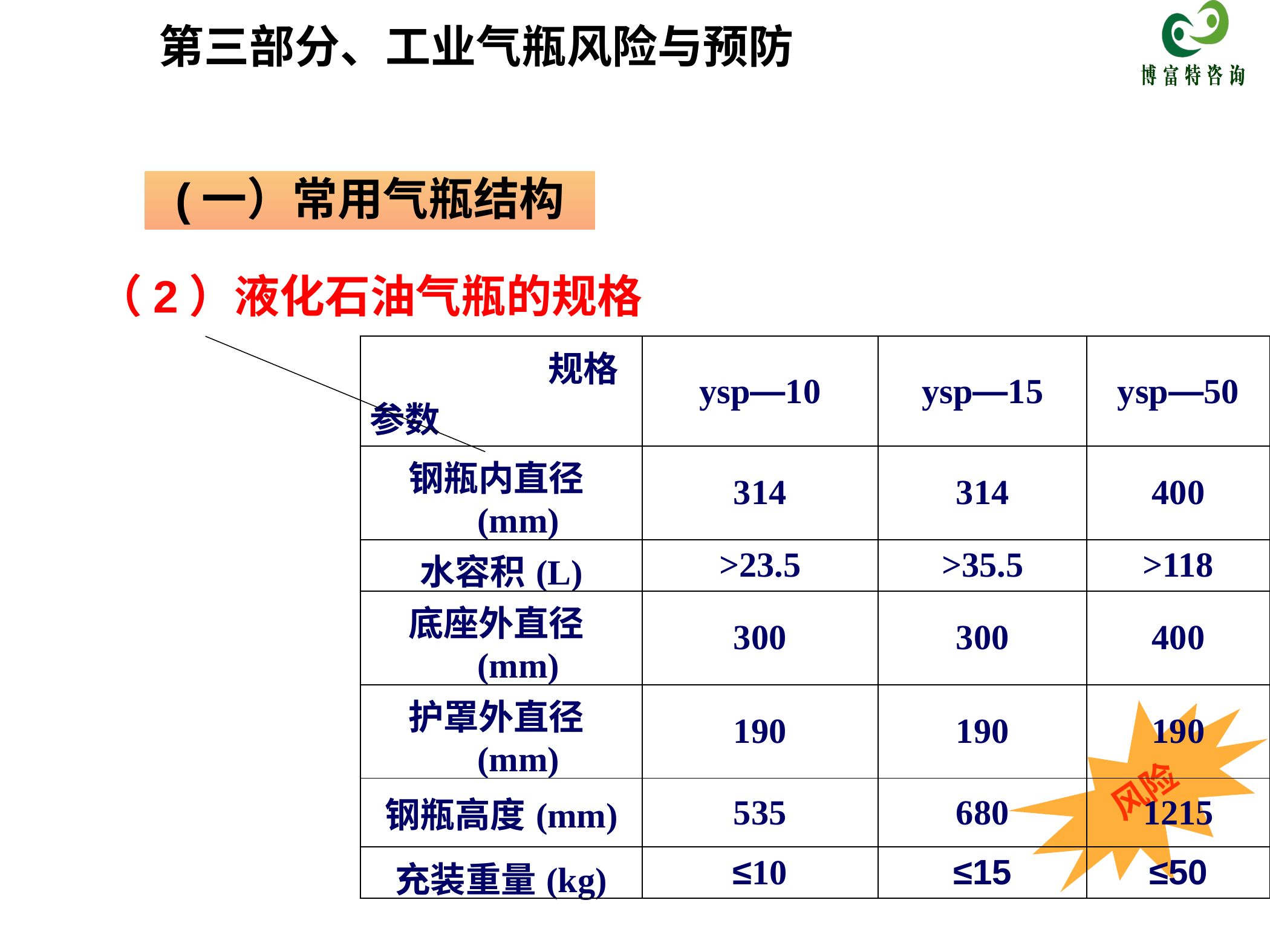

第三部分、工业气瓶风险与预防
(一）常用气瓶结构
（2）液化石油气瓶的规格

| 规格 参数 | ysp—10 | ysp—15 | ysp—50 |
| --- | --- | --- | --- |
| 钢瓶内直径(mm) | 314 | 314 | 400 |
| 水容积(L) | >23.5 | >35.5 | >118 |
| 底座外直径(mm) | 300 | 300 | 400 |
| 护罩外直径(mm) | 190 | 190 | 190 |
| 钢瓶高度(mm) | 535 | 680 | 1215 |
| 充装重量(kg) | ≤10 | ≤15 | ≤50 |
风险